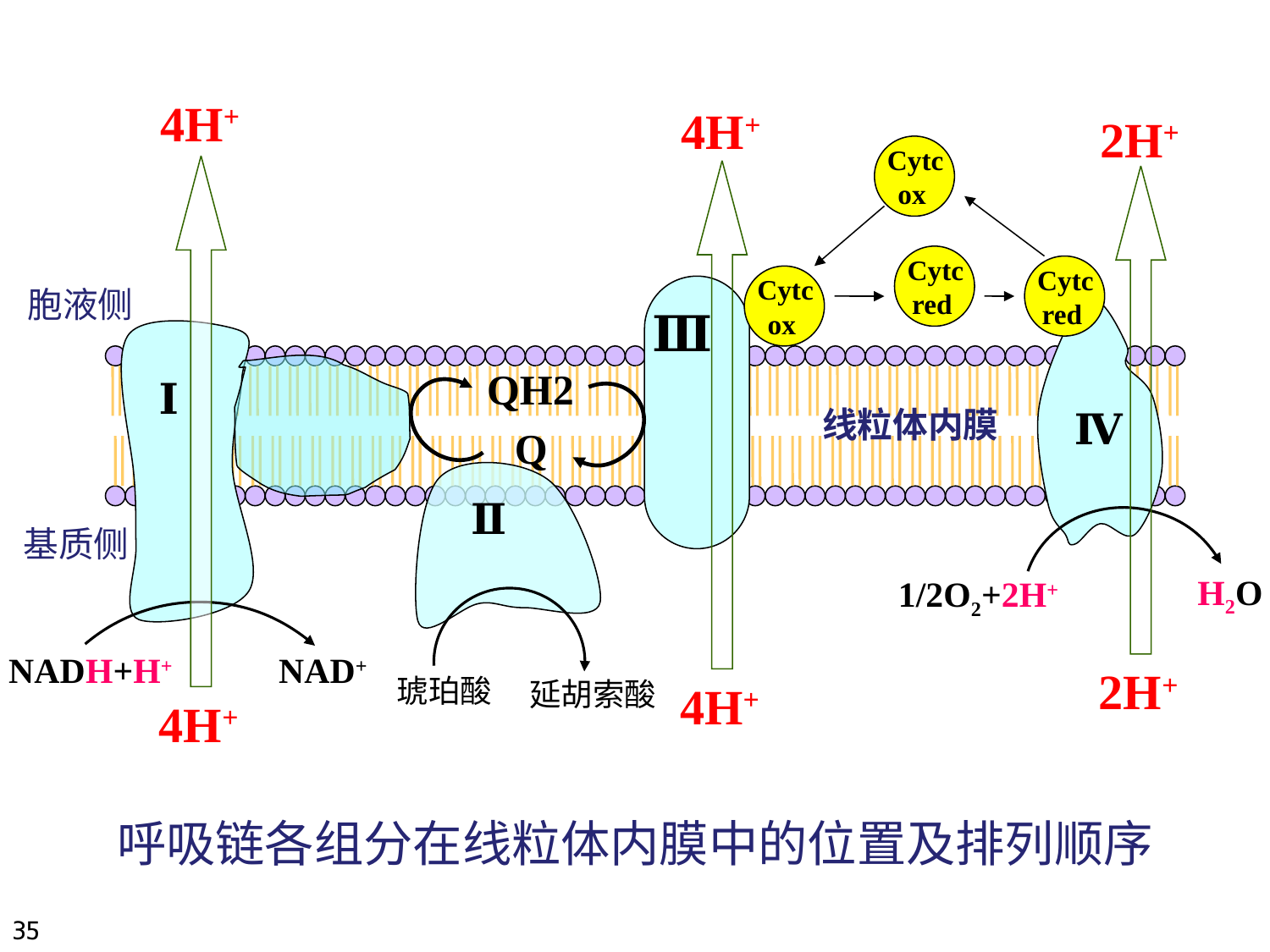

4H+

4H+
4H+

4H+
2H+

2H+

Cytc
ox

Cytc
red

Cytc
red

Cytc
ox

胞液侧

Ⅲ

QH2

Q
Ⅰ
线粒体内膜
Ⅳ

Ⅱ

H2O
1/2O2+2H+
基质侧

琥珀酸

NADH+H+
NAD+
延胡索酸
呼吸链各组分在线粒体内膜中的位置及排列顺序
35